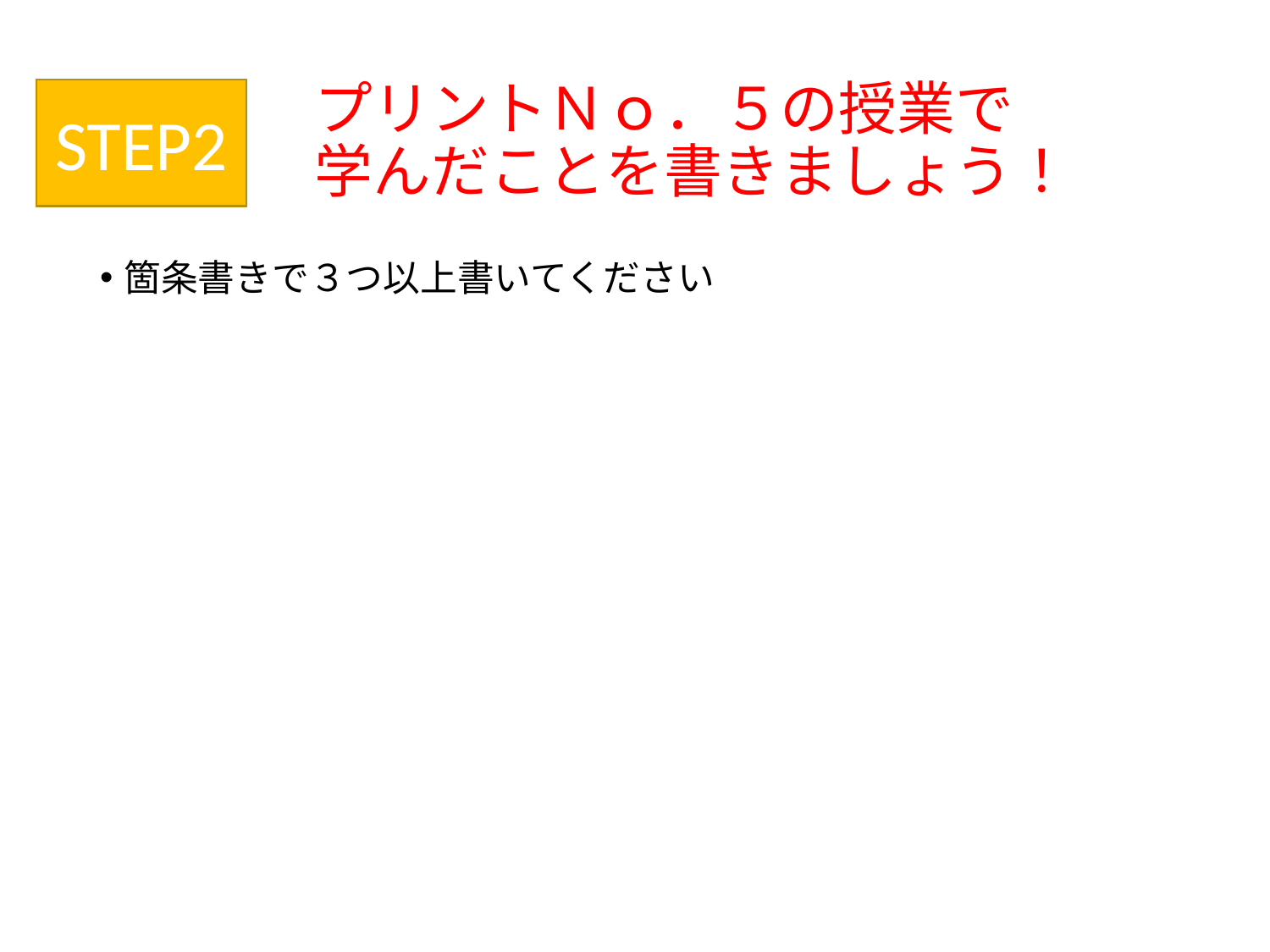

# プリントＮｏ．５の授業で 　　学んだことを書きましょう！
STEP2
箇条書きで３つ以上書いてください